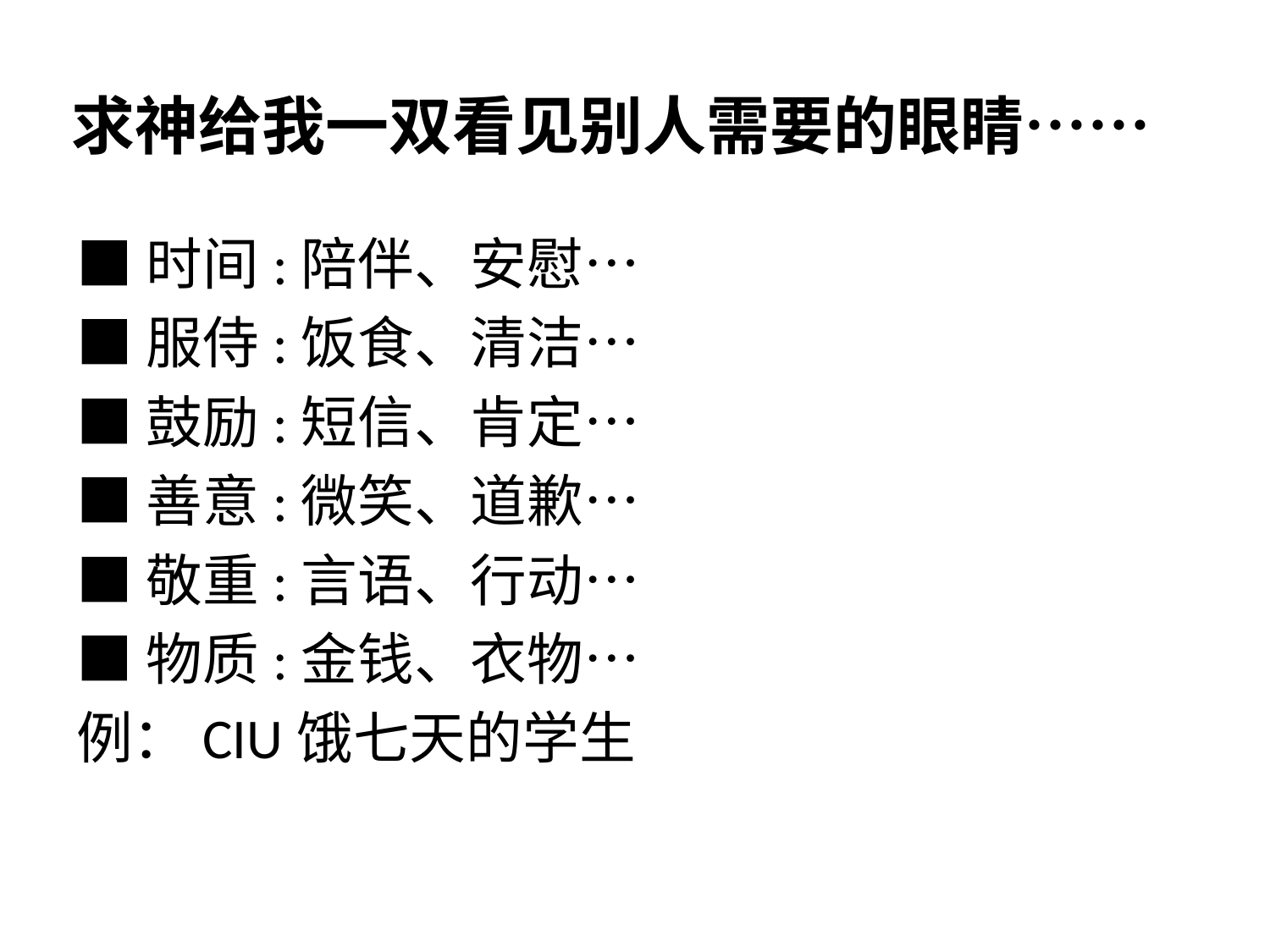

求神给我一双看见别人需要的眼睛……
■时间:陪伴、安慰…
■服侍:饭食、清洁…
■鼓励:短信、肯定…
■善意:微笑、道歉…
■敬重:言语、行动…
■物质:金钱、衣物…
例：CIU饿七天的学生